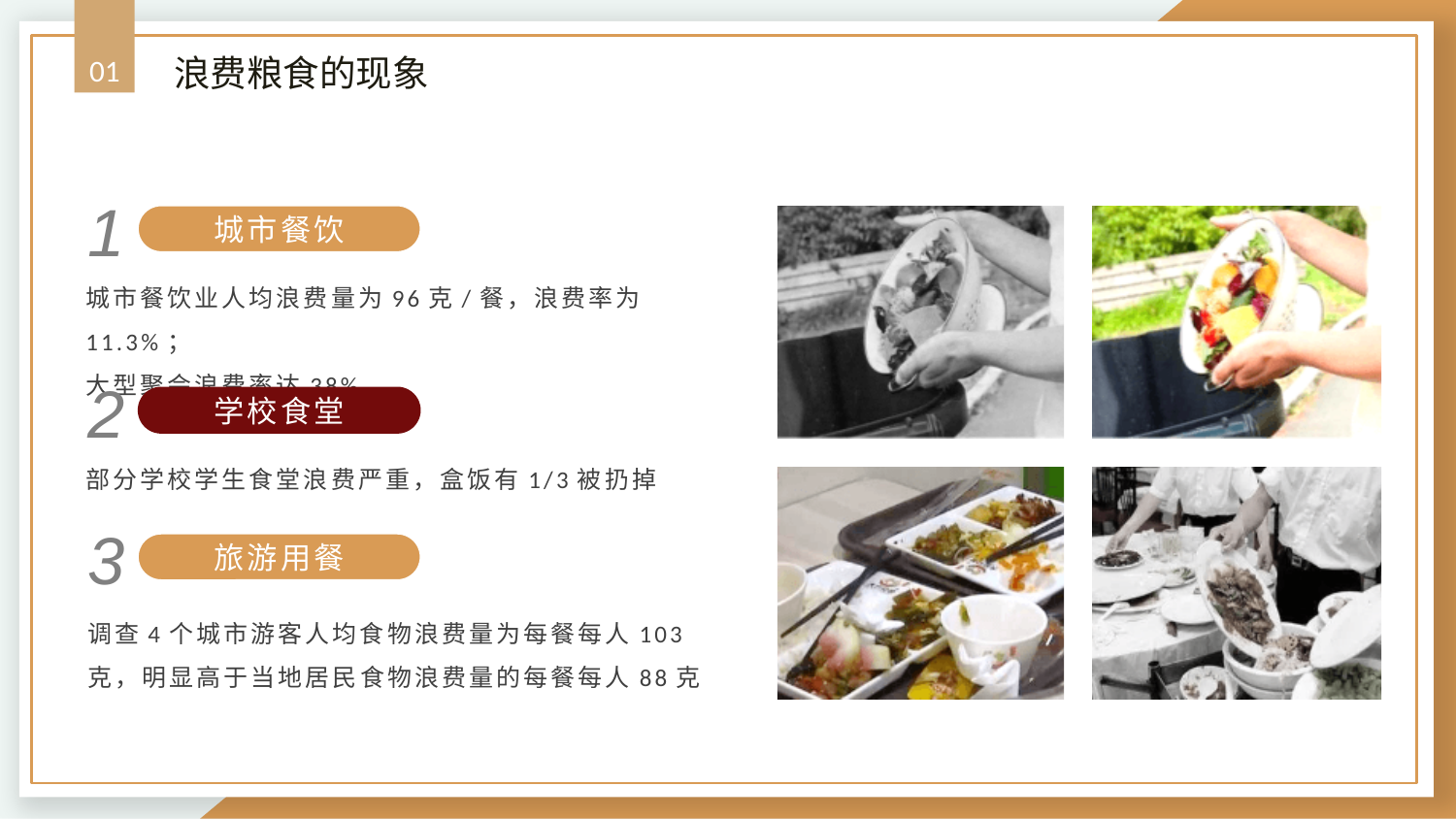

浪费粮食的现象
01
1
城市餐饮

城市餐饮业人均浪费量为96克/餐，浪费率为11.3%；
大型聚会浪费率达38%
2
学校食堂
部分学校学生食堂浪费严重，盒饭有1/3被扔掉

3
旅游用餐
调查4个城市游客人均食物浪费量为每餐每人103克，明显高于当地居民食物浪费量的每餐每人88克